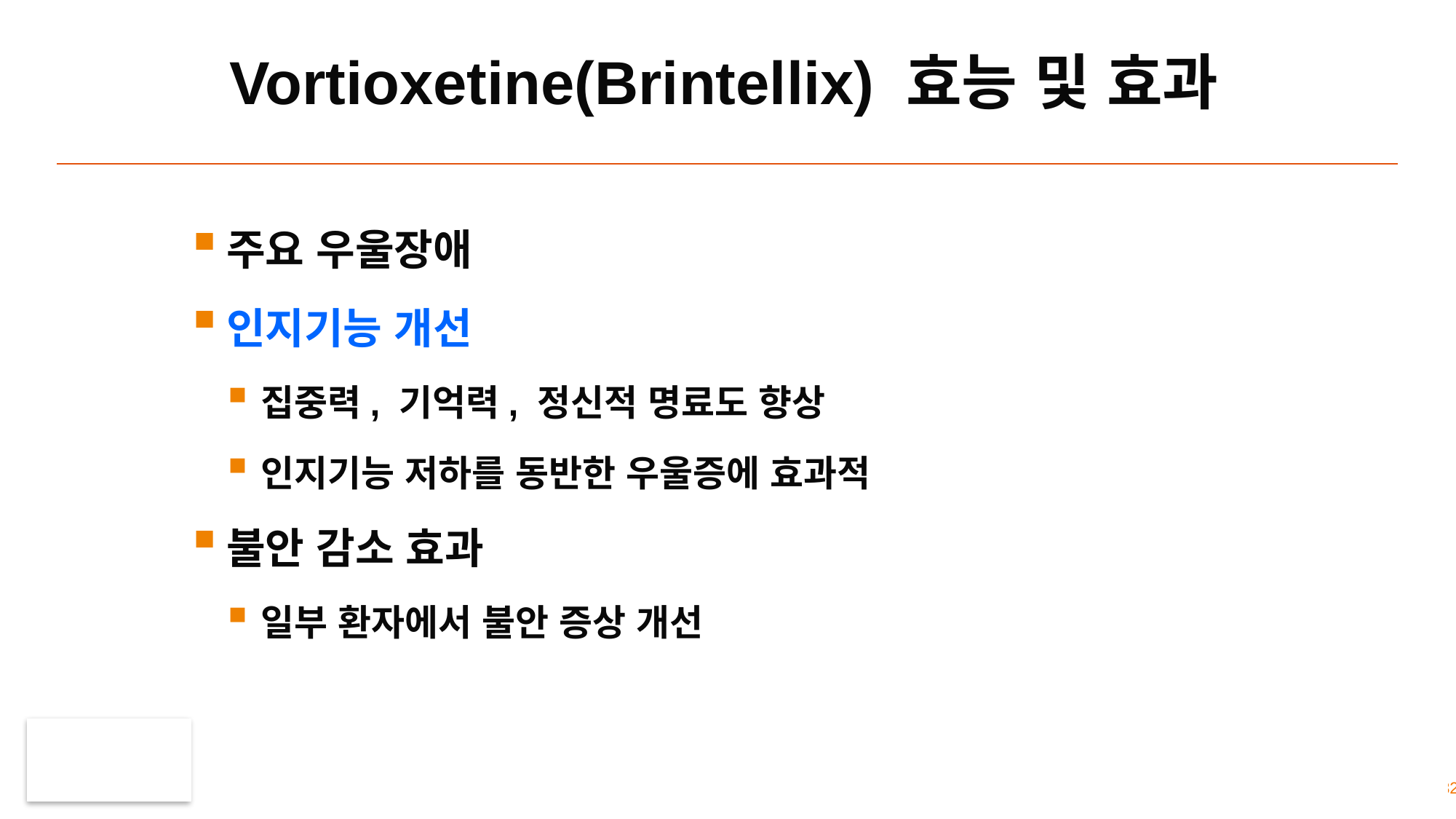

# Vortioxetine(Brintellix) 효능 및 효과
주요 우울장애
인지기능 개선
집중력, 기억력, 정신적 명료도 향상
인지기능 저하를 동반한 우울증에 효과적
불안 감소 효과
일부 환자에서 불안 증상 개선